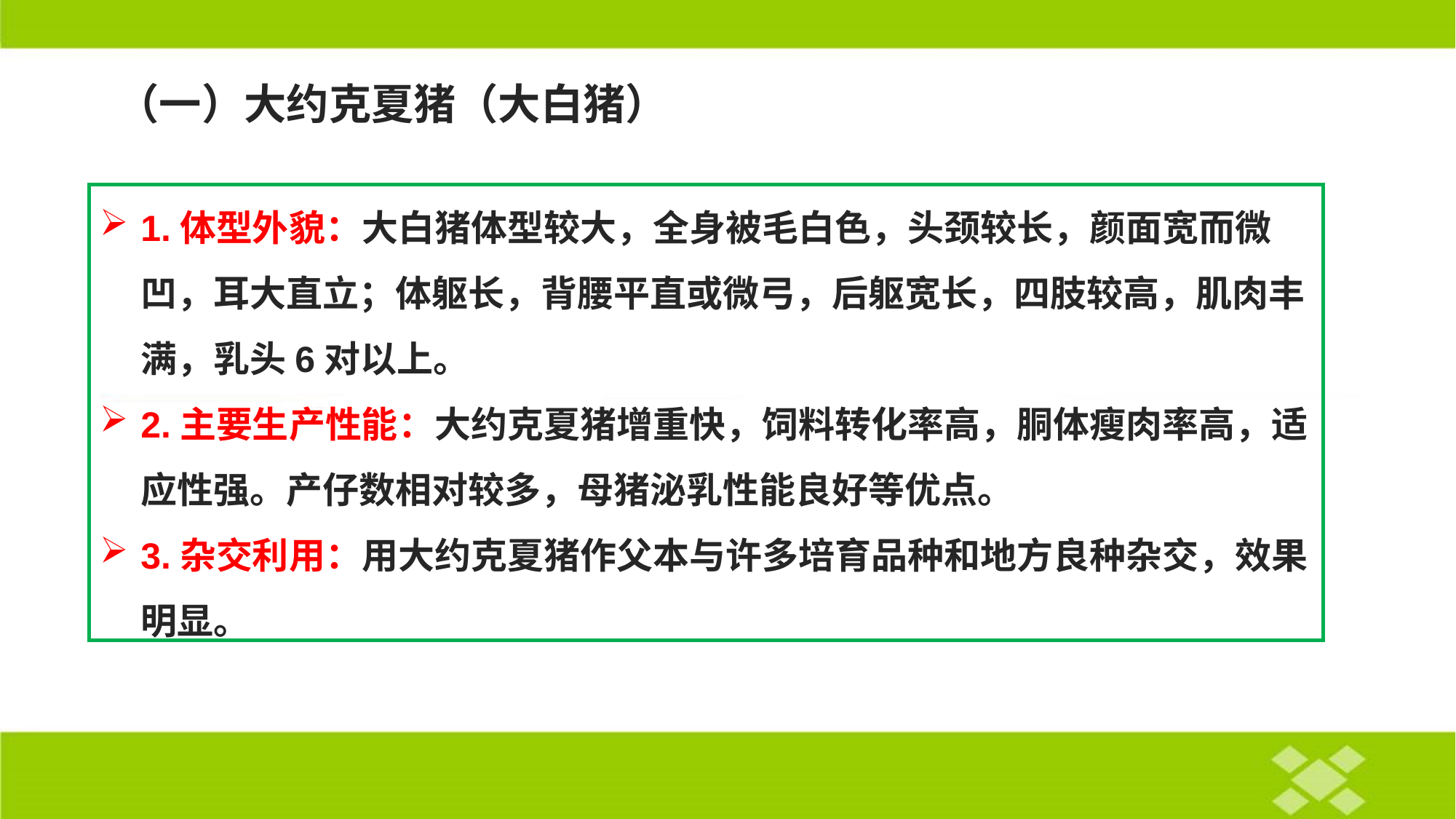

（一）大约克夏猪（大白猪）
1.体型外貌：大白猪体型较大，全身被毛白色，头颈较长，颜面宽而微凹，耳大直立；体躯长，背腰平直或微弓，后躯宽长，四肢较高，肌肉丰满，乳头6对以上。
2.主要生产性能：大约克夏猪增重快，饲料转化率高，胴体瘦肉率高，适应性强。产仔数相对较多，母猪泌乳性能良好等优点。
3.杂交利用：用大约克夏猪作父本与许多培育品种和地方良种杂交，效果明显。